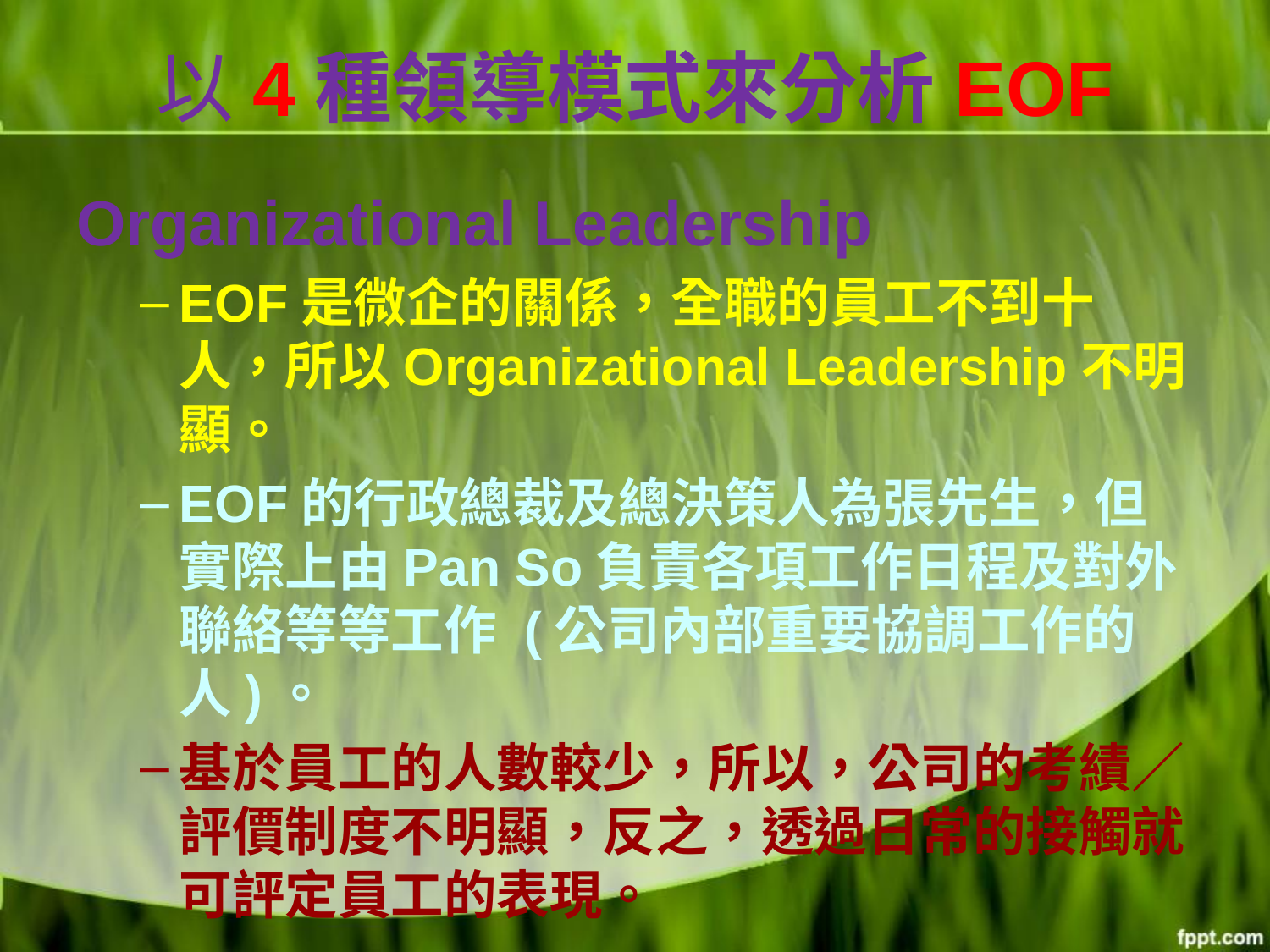

# 以4種領導模式來分析EOF
Organizational Leadership
EOF是微企的關係，全職的員工不到十人，所以Organizational Leadership不明顯。
EOF的行政總裁及總決策人為張先生，但實際上由Pan So負責各項工作日程及對外聯絡等等工作 (公司內部重要協調工作的人)。
基於員工的人數較少，所以，公司的考績／評價制度不明顯，反之，透過日常的接觸就可評定員工的表現。